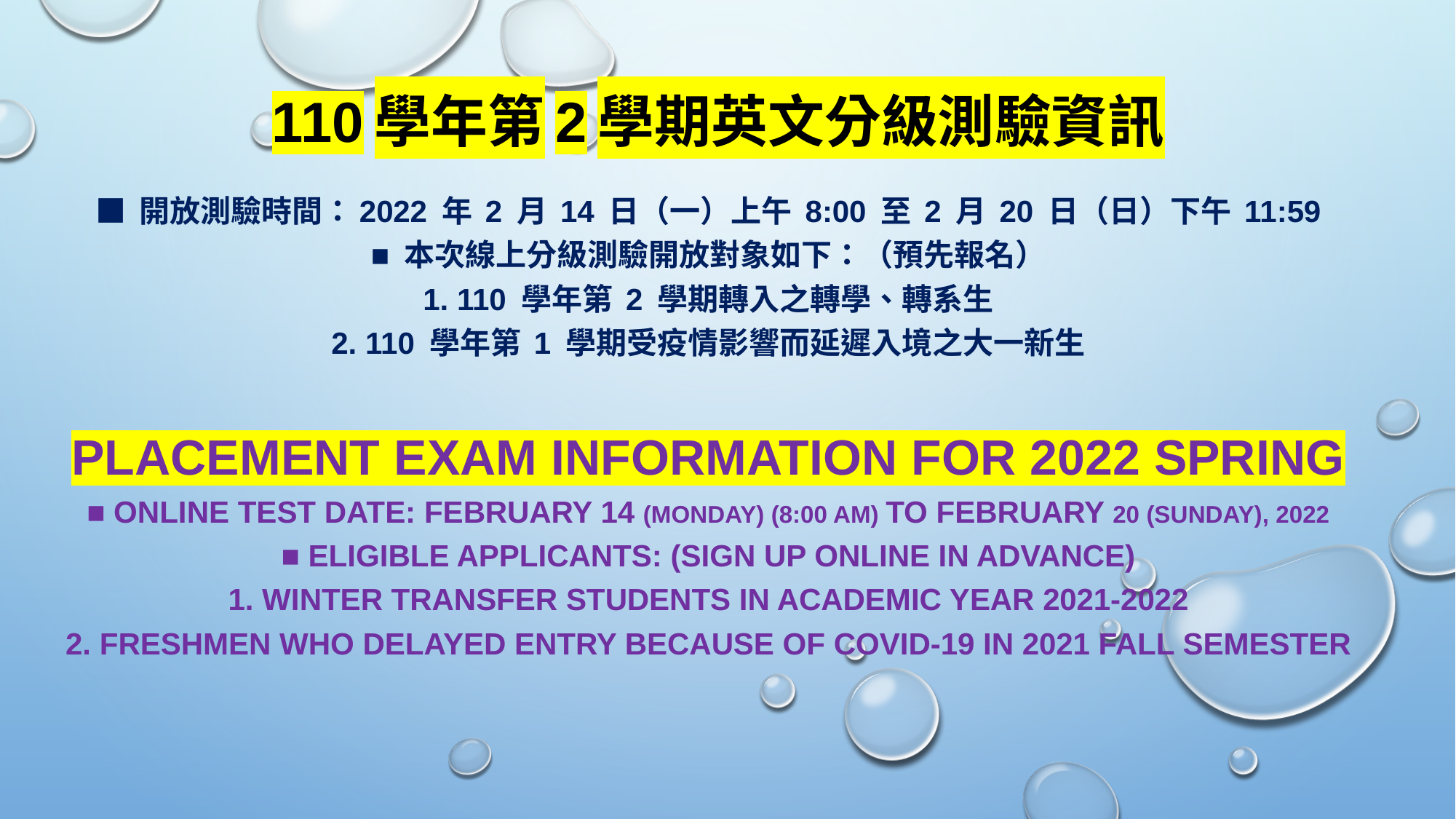

# 110學年第2學期英文分級測驗資訊
■ 開放測驗時間：2022 年 2 月 14 日（一）上午 8:00 至 2 月 20 日（日）下午 11:59
■ 本次線上分級測驗開放對象如下：（預先報名）
1. 110 學年第 2 學期轉入之轉學、轉系生
2. 110 學年第 1 學期受疫情影響而延遲入境之大一新生
Placement Exam information for 2022 Spring
■ Online Test Date: February 14 (Monday) (8:00 am) to February 20 (Sunday), 2022
■ Eligible applicants: (sign up online in advance)
1. Winter transfer students in academic year 2021-2022
2. Freshmen who delayed entry because of COVID-19 in 2021 Fall Semester